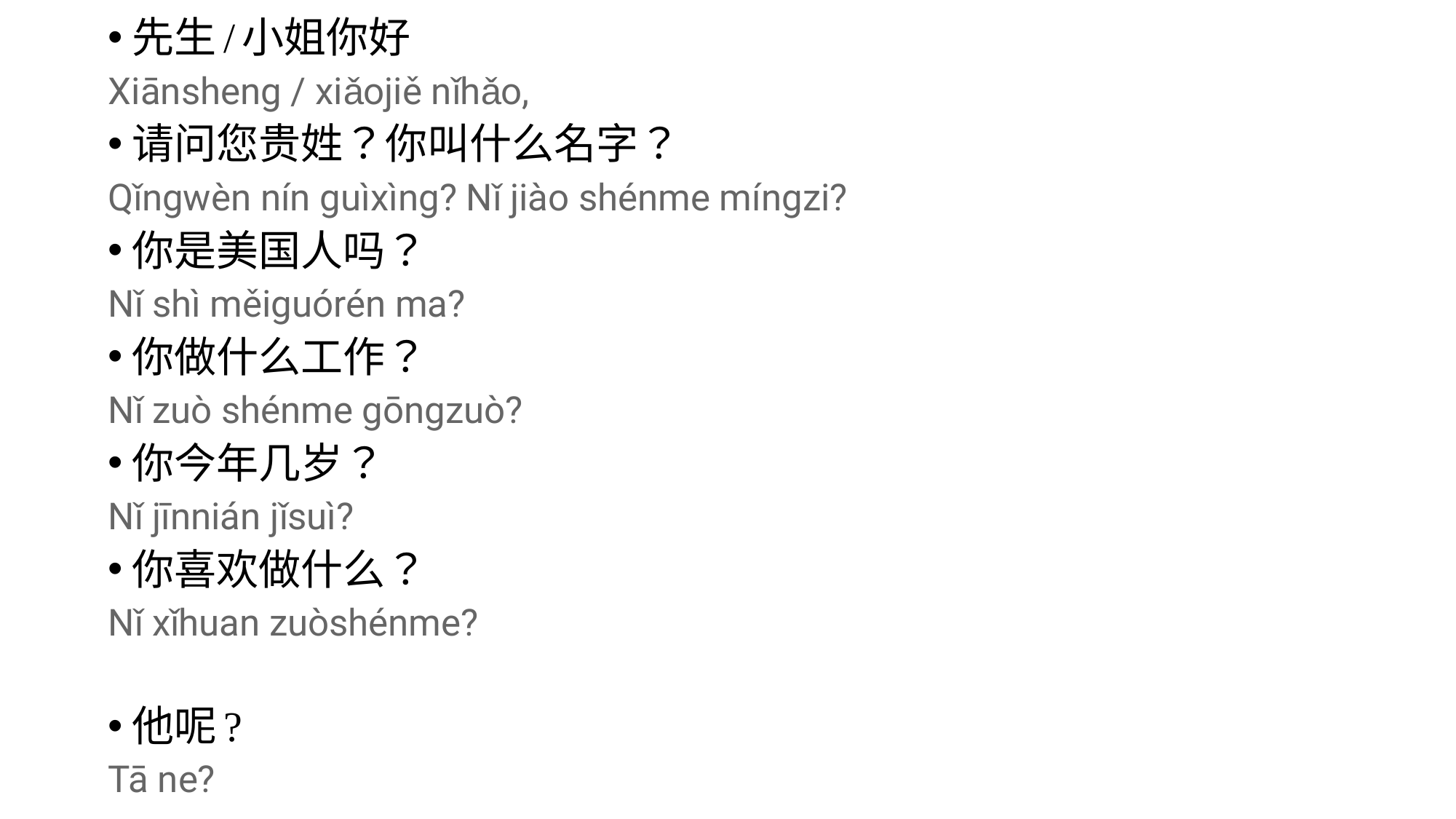

先生/小姐你好
Xiānsheng / xiǎojiě nǐhǎo,
请问您贵姓？你叫什么名字？
Qǐngwèn nín guìxìng? Nǐ jiào shénme míngzi?
你是美国人吗？
Nǐ shì měiguórén ma?
你做什么工作？
Nǐ zuò shénme gōngzuò?
你今年几岁？
Nǐ jīnnián jǐsuì?
你喜欢做什么？
Nǐ xǐhuan zuòshénme?

他呢?
Tā ne?